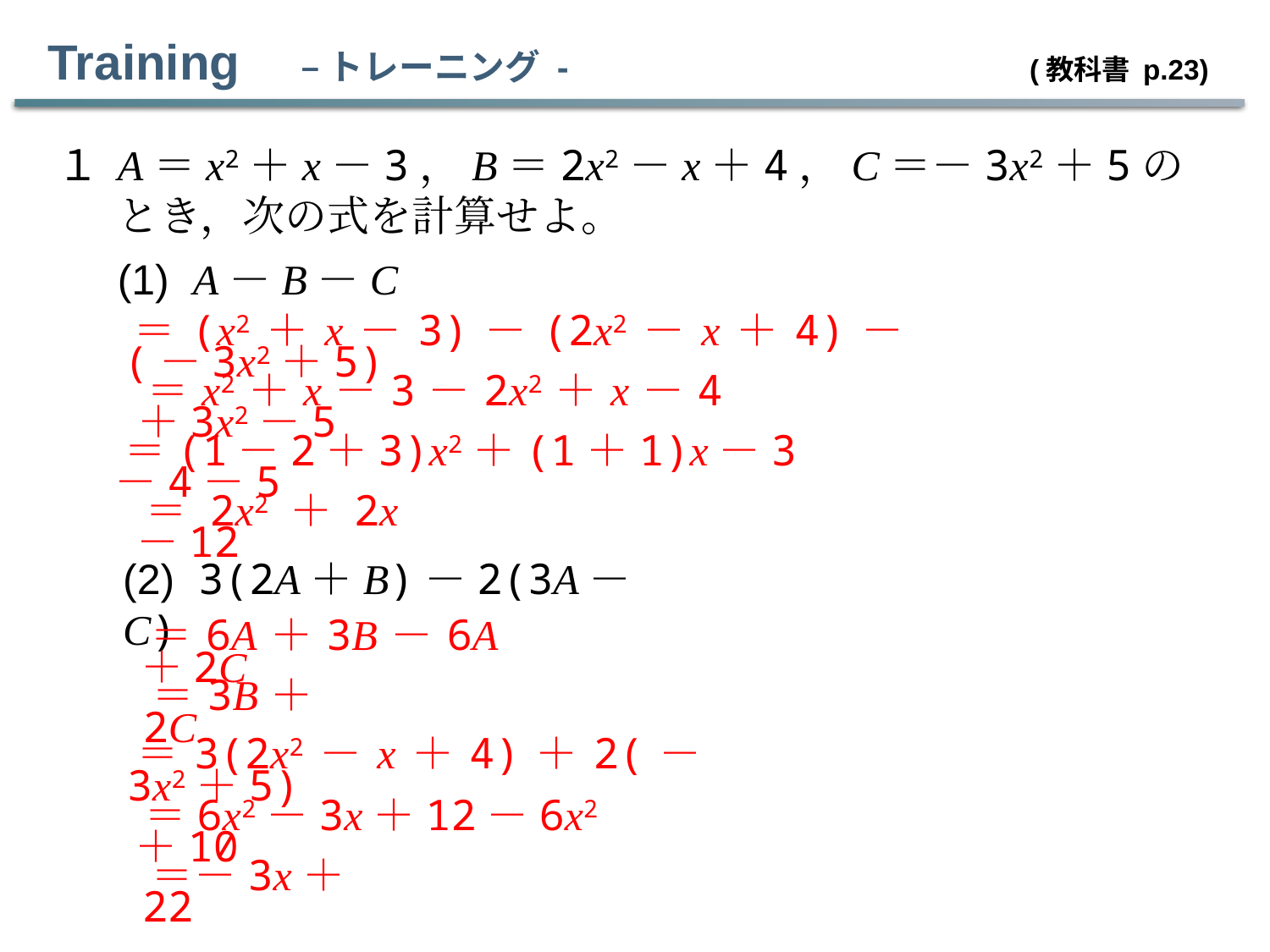

Training　– トレーニング - 　                                  (教科書 p.23)
１
A＝x2＋x－3，B＝2x2－x＋4，C＝－3x2＋5のとき，次の式を計算せよ。
(1)  A－B－C
＝(x2＋x－3)－(2x2－x＋4)－(－3x2＋5)
＝x2＋x－3－2x2＋x－4＋3x2－5
＝(1－2＋3)x2＋(1＋1)x－3－4－5
＝2x2＋2x－12
(2)  3(2A＋B)－2(3A－C)
＝6A＋3B－6A＋2C
＝3B＋2C
＝3(2x2－x＋4)＋2(－3x2＋5)
＝6x2－3x＋12－6x2＋10
＝－3x＋22